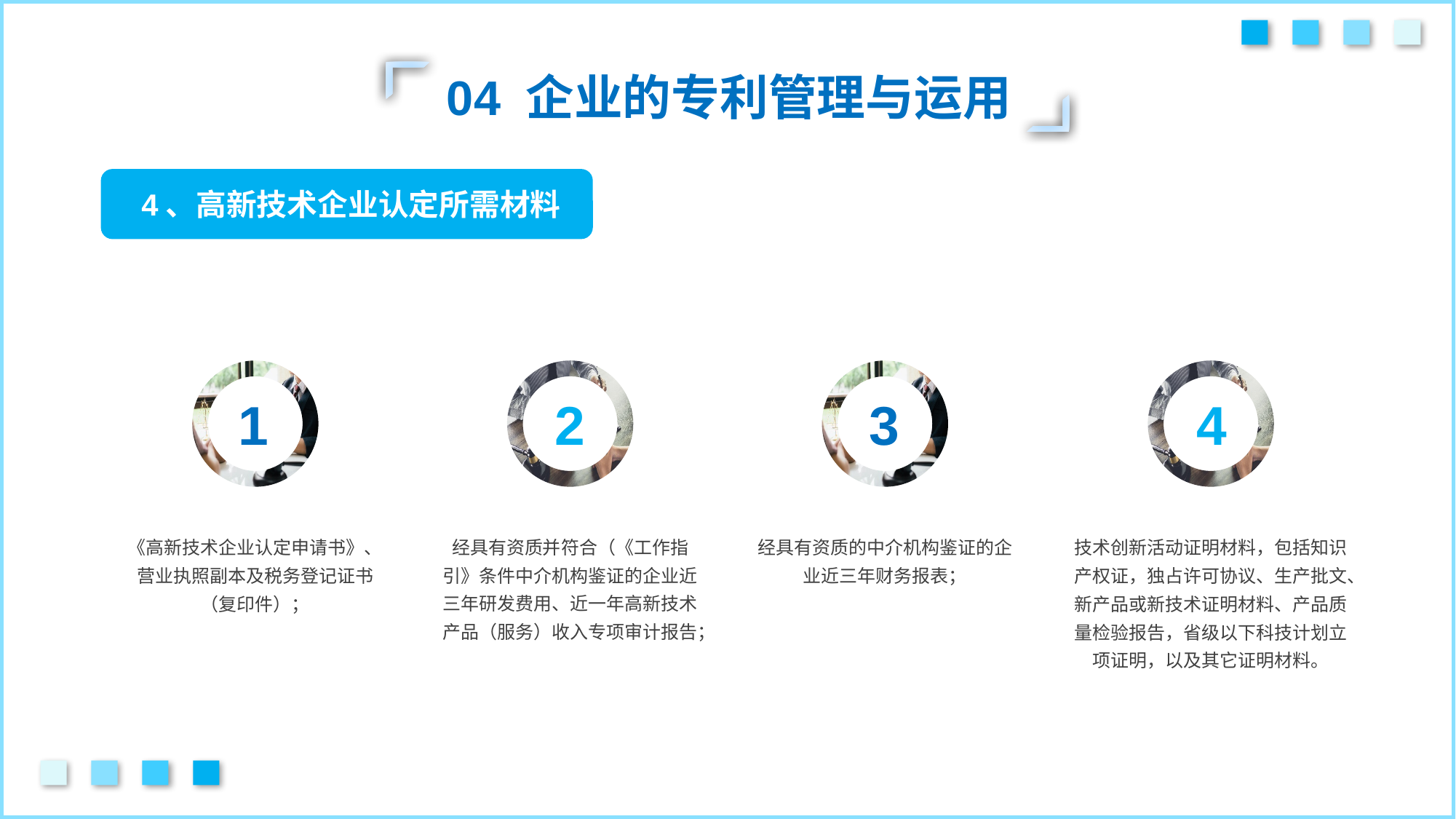

04 企业的专利管理与运用

 4、高新技术企业认定所需材料

1

2

3

4
《高新技术企业认定申请书》、营业执照副本及税务登记证书（复印件）；
经具有资质并符合（《工作指引》条件中介机构鉴证的企业近三年研发费用、近一年高新技术产品（服务）收入专项审计报告；
经具有资质的中介机构鉴证的企业近三年财务报表；
技术创新活动证明材料，包括知识产权证，独占许可协议、生产批文、新产品或新技术证明材料、产品质量检验报告，省级以下科技计划立项证明，以及其它证明材料。